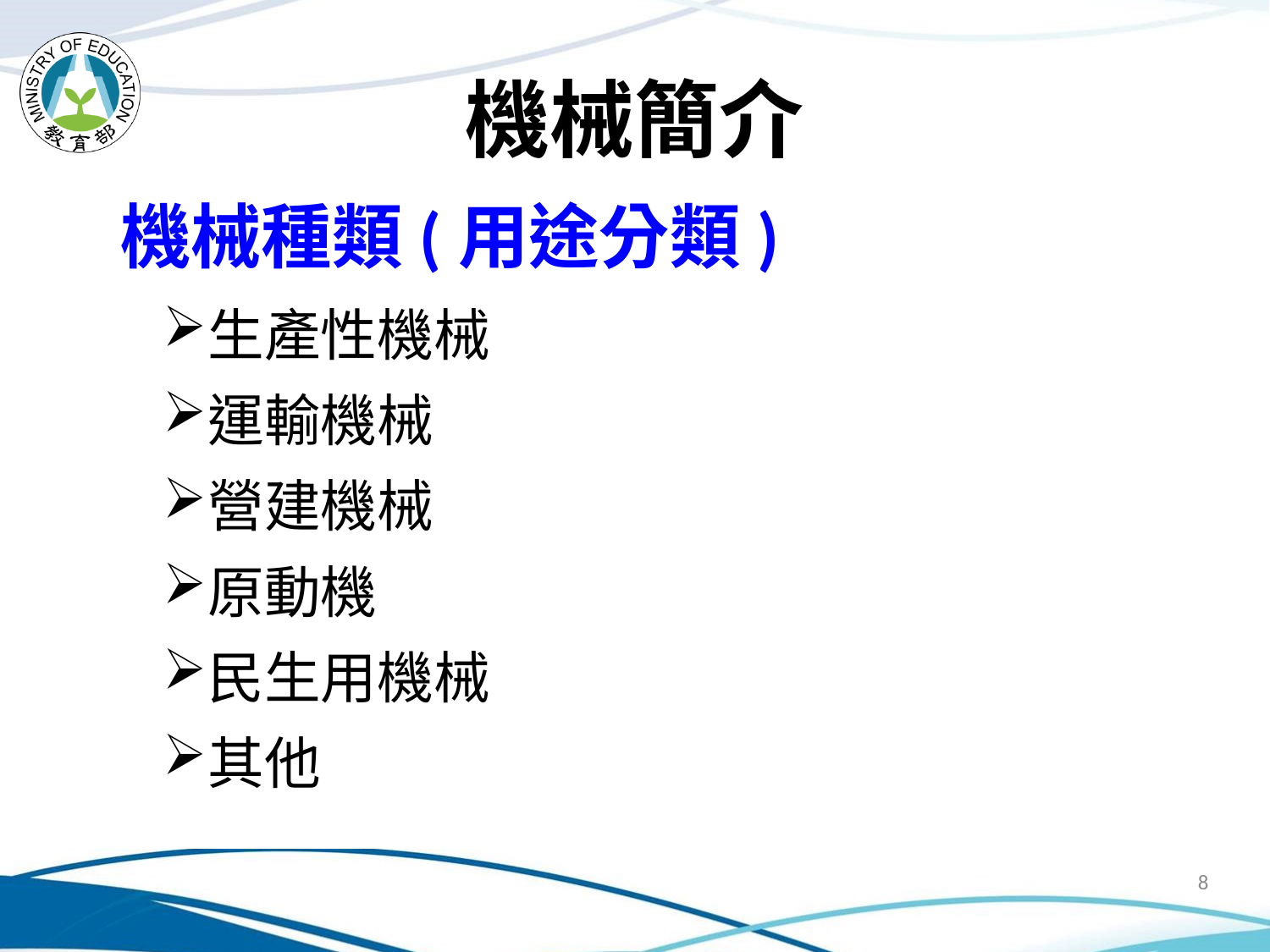

# 機械簡介
 機械種類(用途分類)
生產性機械
運輸機械
營建機械
原動機
民生用機械
其他

8